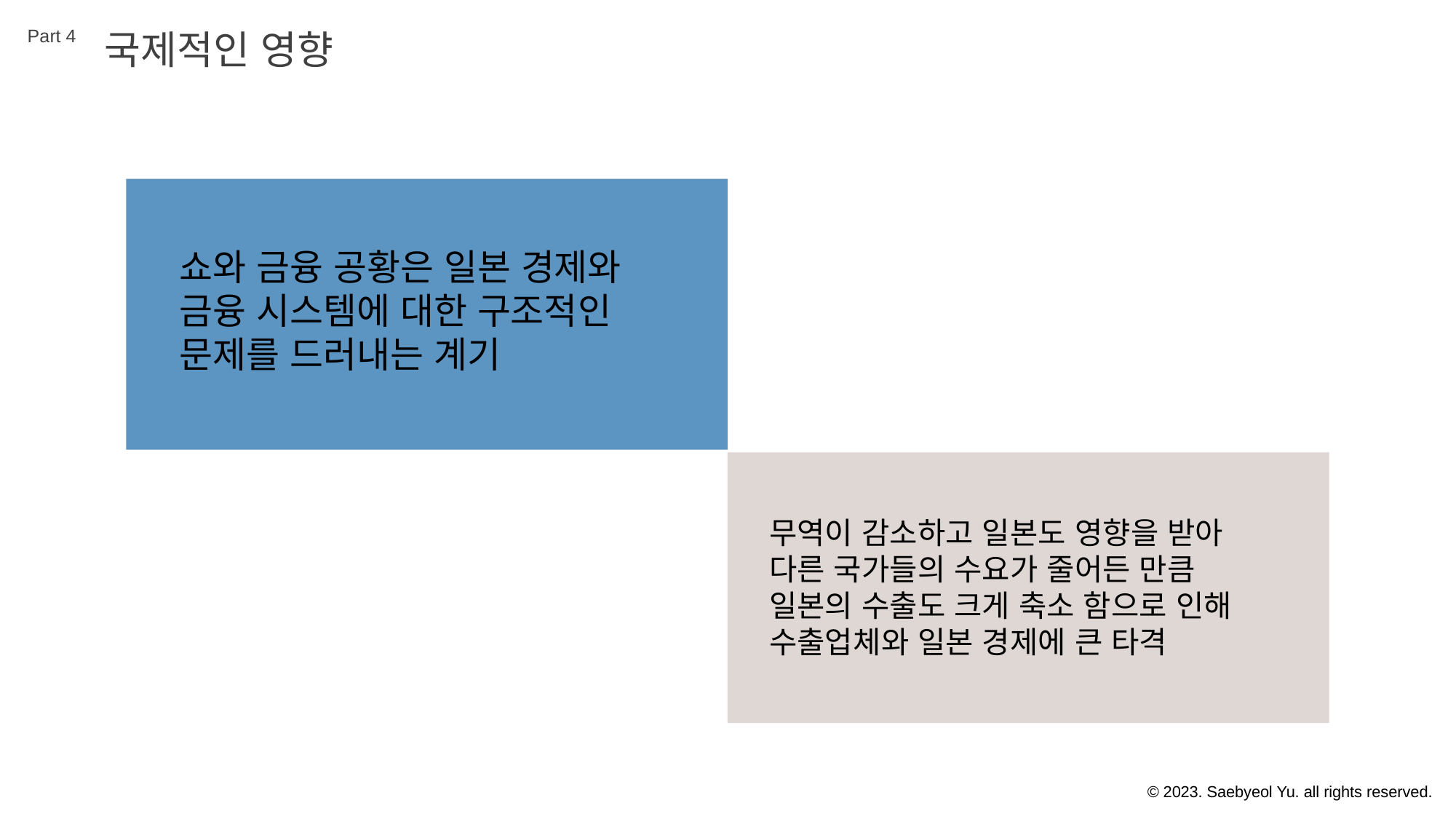

Part 4
국제적인 영향

쇼와 금융 공황은 일본 경제와 금융 시스템에 대한 구조적인 문제를 드러내는 계기

무역이 감소하고 일본도 영향을 받아 다른 국가들의 수요가 줄어든 만큼
일본의 수출도 크게 축소 함으로 인해 수출업체와 일본 경제에 큰 타격